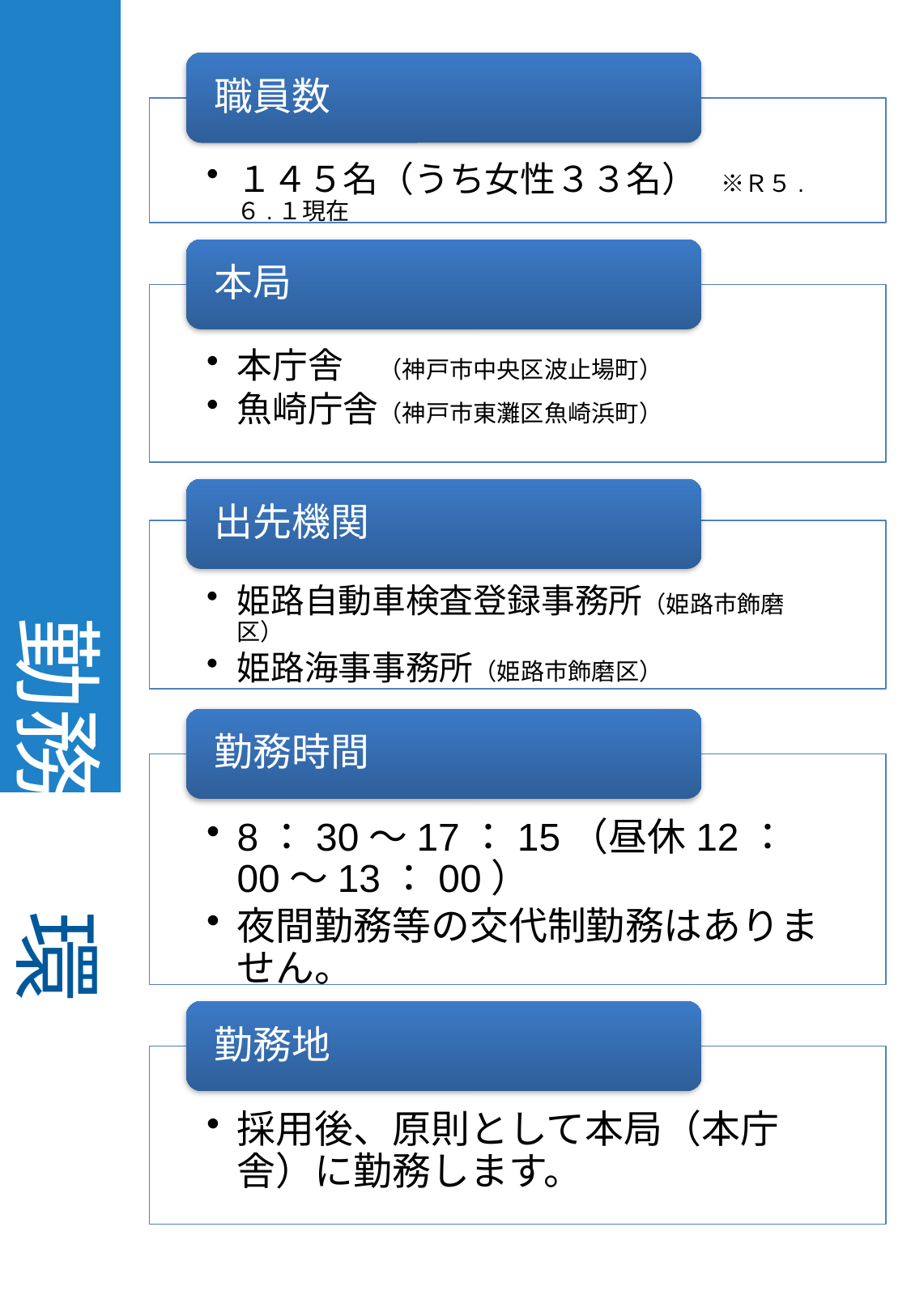

１４５名（うち女性３３名）　※Ｒ５.６.１現在
職員数
本庁舎　（神戸市中央区波止場町）
魚崎庁舎（神戸市東灘区魚崎浜町）
本局
姫路自動車検査登録事務所（姫路市飾磨区）
姫路海事事務所（姫路市飾磨区）
出先機関
8：30～17：15（昼休12：00～13：00）
夜間勤務等の交代制勤務はありません。
勤務時間
採用後、原則として本局（本庁舎）に勤務します。
勤務地
　勤務 　環境